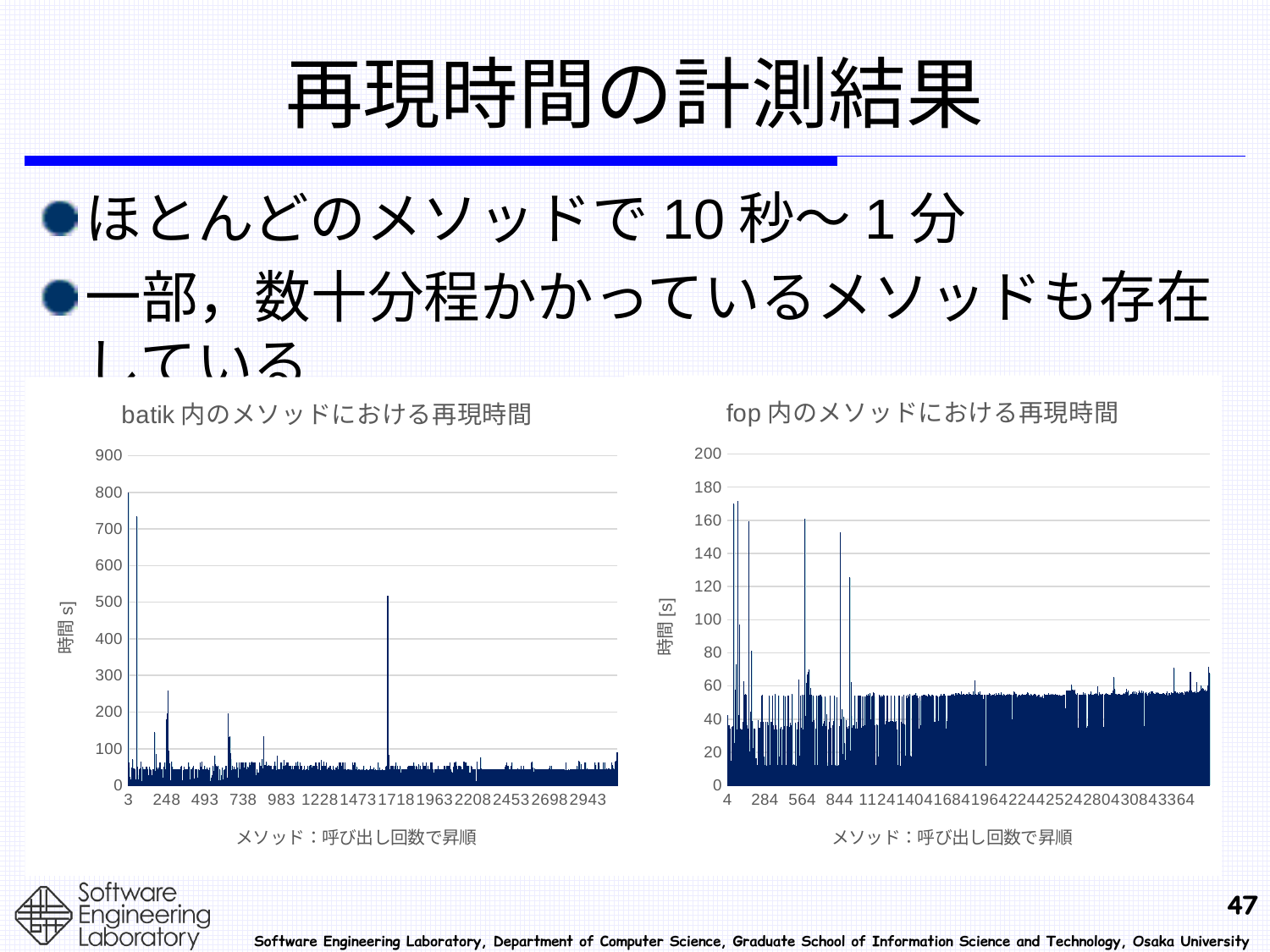

# 再現時間の計測結果
ほとんどのメソッドで10秒～1分
一部，数十分程かかっているメソッドも存在している

### Chart: fop内のメソッドにおける再現時間

| Category |  |
|---|---|

### Chart: batik内のメソッドにおける再現時間

| Category |  |
|---|---|